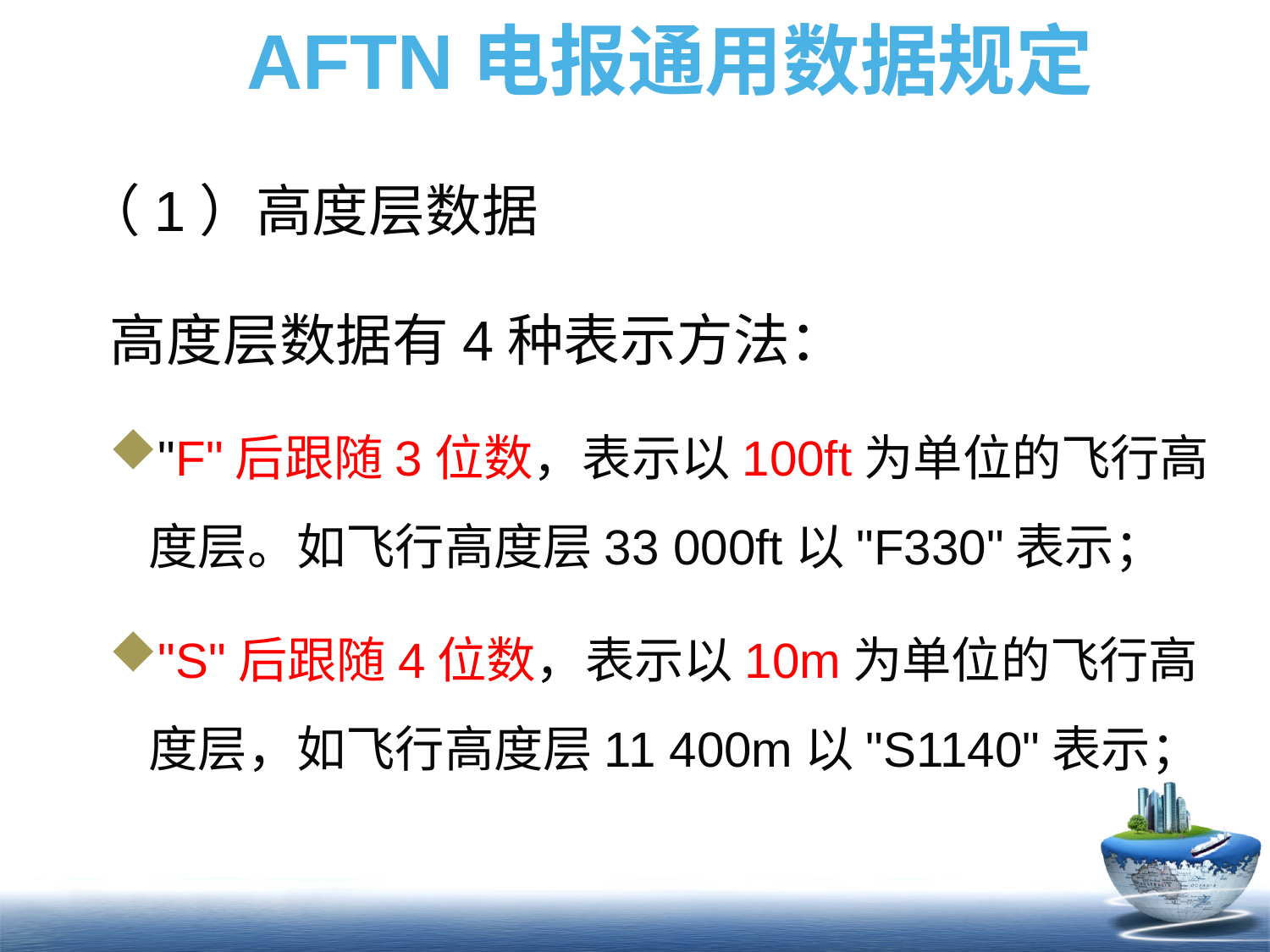

# AFTN电报通用数据规定
  （1）高度层数据
    高度层数据有4种表示方法：
"F"后跟随3位数，表示以100ft为单位的飞行高度层。如飞行高度层33 000ft以"F330"表示；
"S"后跟随4位数，表示以10m为单位的飞行高度层，如飞行高度层11 400m以"S1140"表示；